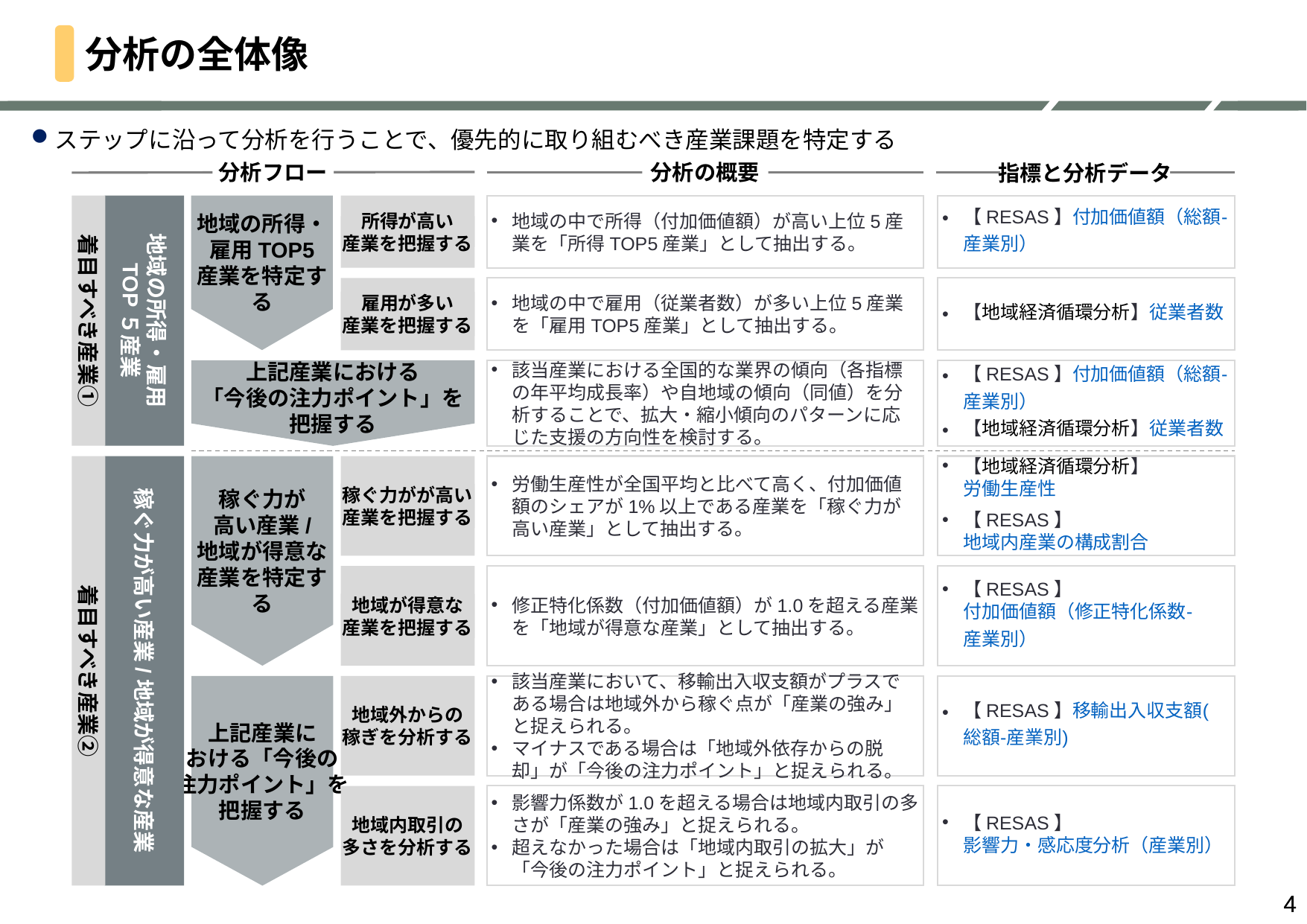

分析の全体像
ステップに沿って分析を行うことで、優先的に取り組むべき産業課題を特定する
分析フロー
分析の概要
指標と分析データ
着目すべき産業①
地域の所得・雇用
TOP５産業

所得が高い
産業を把握する

雇用が多い
産業を把握する

稼ぐ力がが高い
産業を把握する

地域が得意な
産業を把握する
地域外からの
稼ぎを分析する
地域内取引の
多さを分析する
地域の所得・
雇用TOP5
産業を特定する
地域の中で所得（付加価値額）が高い上位5産業を「所得TOP5産業」として抽出する。
【RESAS】付加価値額（総額-産業別）
上記産業における
「今後の注力ポイント」を
把握する
地域の中で雇用（従業者数）が多い上位5産業を「雇用TOP5産業」として抽出する。
【地域経済循環分析】従業者数
該当産業における全国的な業界の傾向（各指標の年平均成長率）や自地域の傾向（同値）を分析することで、拡大・縮小傾向のパターンに応じた支援の方向性を検討する。
【RESAS】付加価値額（総額-産業別）
【地域経済循環分析】従業者数
労働生産性が全国平均と比べて高く、付加価値額のシェアが1%以上である産業を「稼ぐ力が高い産業」として抽出する。
【地域経済循環分析】労働生産性
【RESAS】地域内産業の構成割合
着目すべき産業②
稼ぐ力が高い産業/地域が得意な産業
稼ぐ力が
高い産業/
地域が得意な
産業を特定する
上記産業に
おける「今後の
注力ポイント」を
把握する
修正特化係数（付加価値額）が1.0を超える産業を「地域が得意な産業」として抽出する。
【RESAS】付加価値額（修正特化係数-産業別）
該当産業において、移輸出入収支額がプラスである場合は地域外から稼ぐ点が「産業の強み」と捉えられる。
マイナスである場合は「地域外依存からの脱却」が「今後の注力ポイント」と捉えられる。
【RESAS】移輸出入収支額(総額-産業別)
影響力係数が1.0を超える場合は地域内取引の多さが「産業の強み」と捉えられる。
超えなかった場合は「地域内取引の拡大」が「今後の注力ポイント」と捉えられる。
【RESAS】影響力・感応度分析（産業別）
4